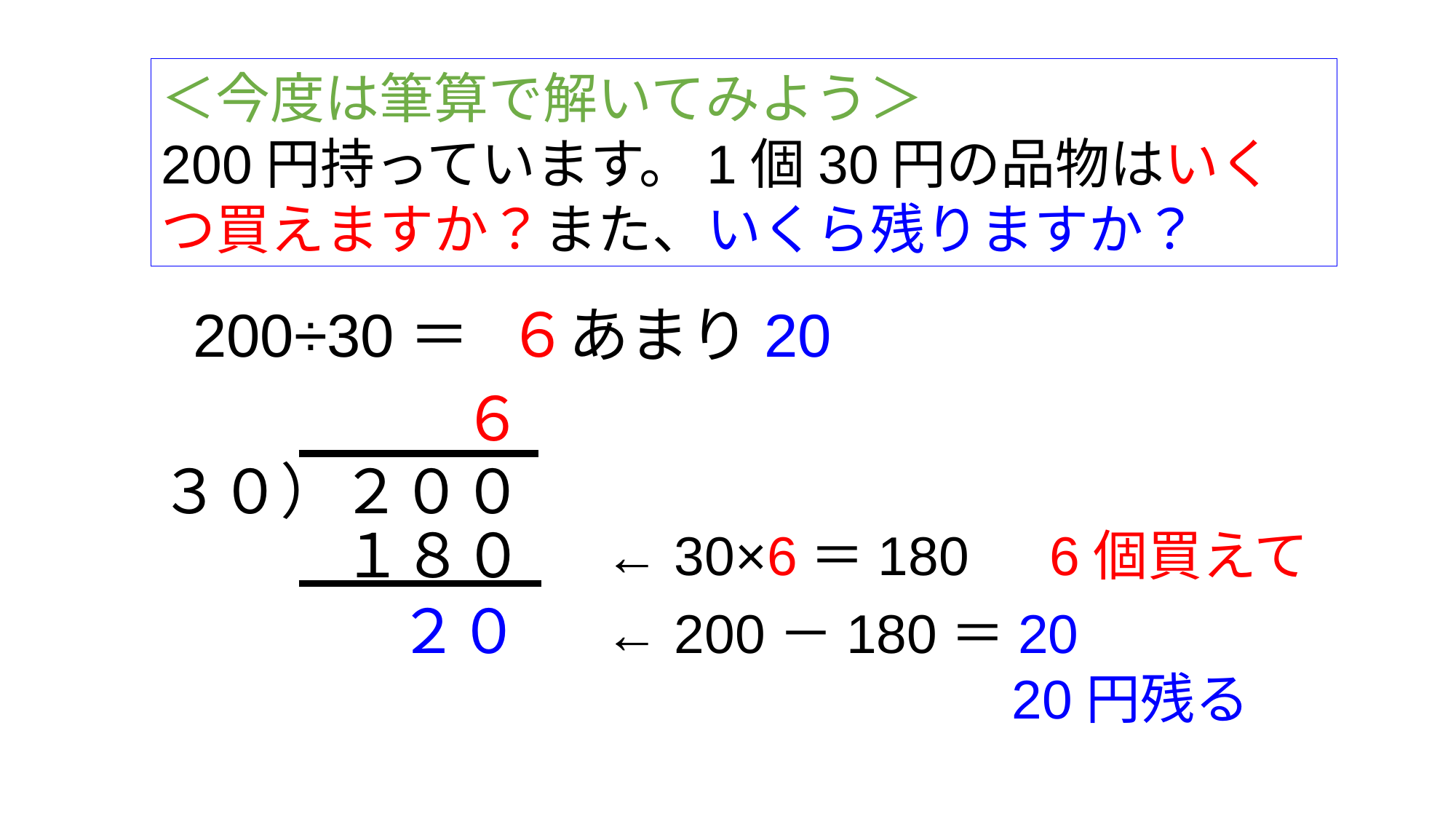

＜今度は筆算で解いてみよう＞
200円持っています。1個30円の品物はいくつ買えますか？また、いくら残りますか？
６あまり20
200÷30＝
６
３０）２００
１８０
← 30×6＝180　6個買えて
２０
← 200－180＝20
　　　　　　　 20円残る